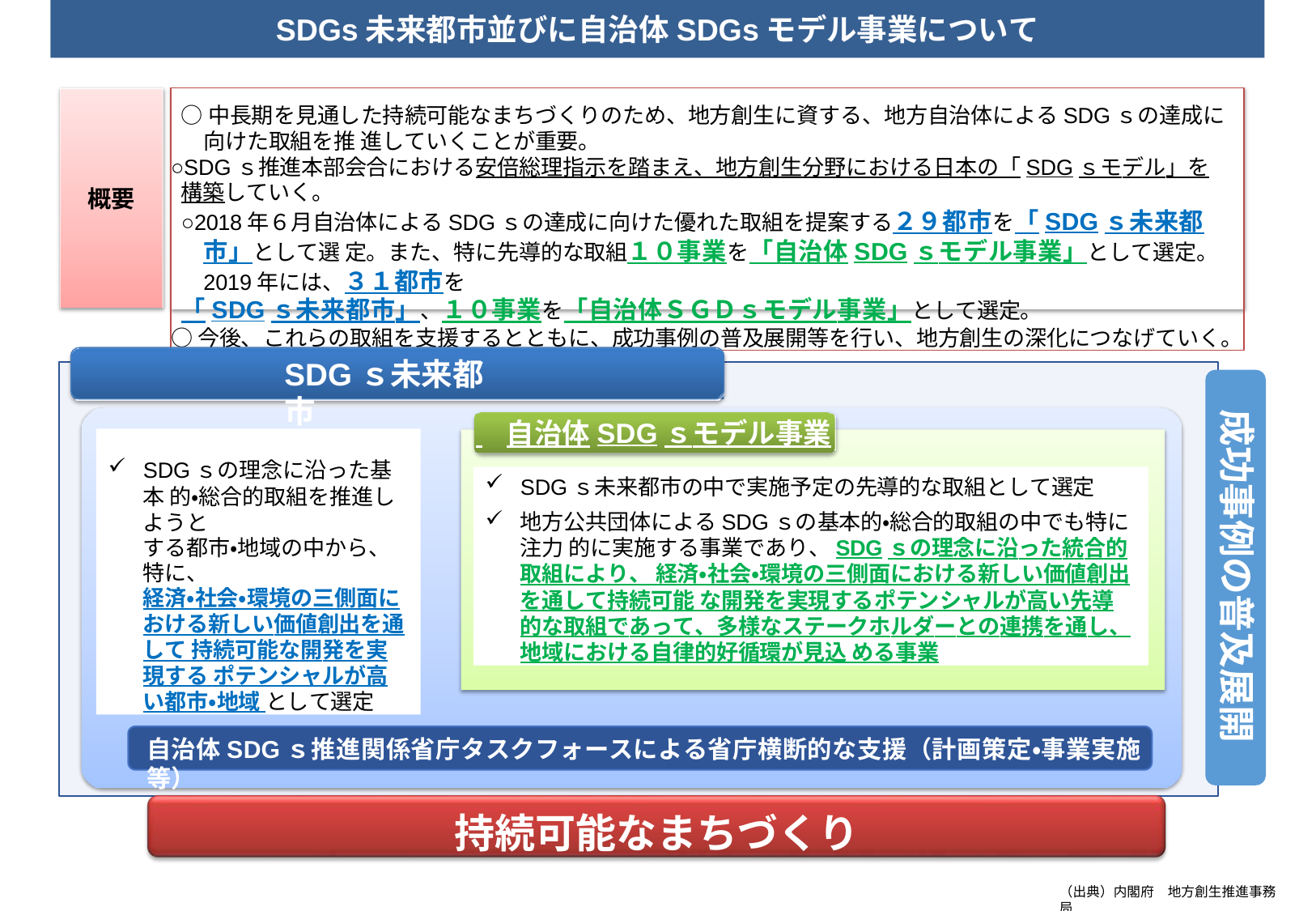

SDGs未来都市並びに自治体SDGsモデル事業について

○中長期を見通した持続可能なまちづくりのため、地方創生に資する、地方自治体によるSDGｓの達成に向けた取組を推 進していくことが重要。
○SDGｓ推進本部会合における安倍総理指示を踏まえ、地方創生分野における日本の「SDGｓモデル」を構築していく。
○2018年６月自治体によるSDGｓの達成に向けた優れた取組を提案する２９都市を「SDGｓ未来都市」として選 定。また、特に先導的な取組１０事業を「自治体SDGｓモデル事業」として選定。2019年には、３１都市を
「SDGｓ未来都市」、１０事業を「自治体ＳＧＤｓモデル事業」として選定。
○今後、これらの取組を支援するとともに、成功事例の普及展開等を行い、地方創生の深化につなげていく。
概要

SDGｓ未来都市

成功事例の普及展開

 	自治体SDGｓモデル事業

SDGｓの理念に沿った基本 的・総合的取組を推進しようと
する都市・地域の中から、特に、
経済・社会・環境の三側面に おける新しい価値創出を通して 持続可能な開発を実現する ポテンシャルが高い都市・地域 として選定

SDGｓ未来都市の中で実施予定の先導的な取組として選定
地方公共団体によるSDGｓの基本的・総合的取組の中でも特に注力 的に実施する事業であり、SDGｓの理念に沿った統合的取組により、 経済・社会・環境の三側面における新しい価値創出を通して持続可能 な開発を実現するポテンシャルが高い先導的な取組であって、多様なス テークホルダーとの連携を通し、地域における自律的好循環が見込 める事業

自治体SDGｓ推進関係省庁タスクフォースによる省庁横断的な支援（計画策定・事業実施等）
持続可能なまちづくり
（出典）内閣府　地方創生推進事務局